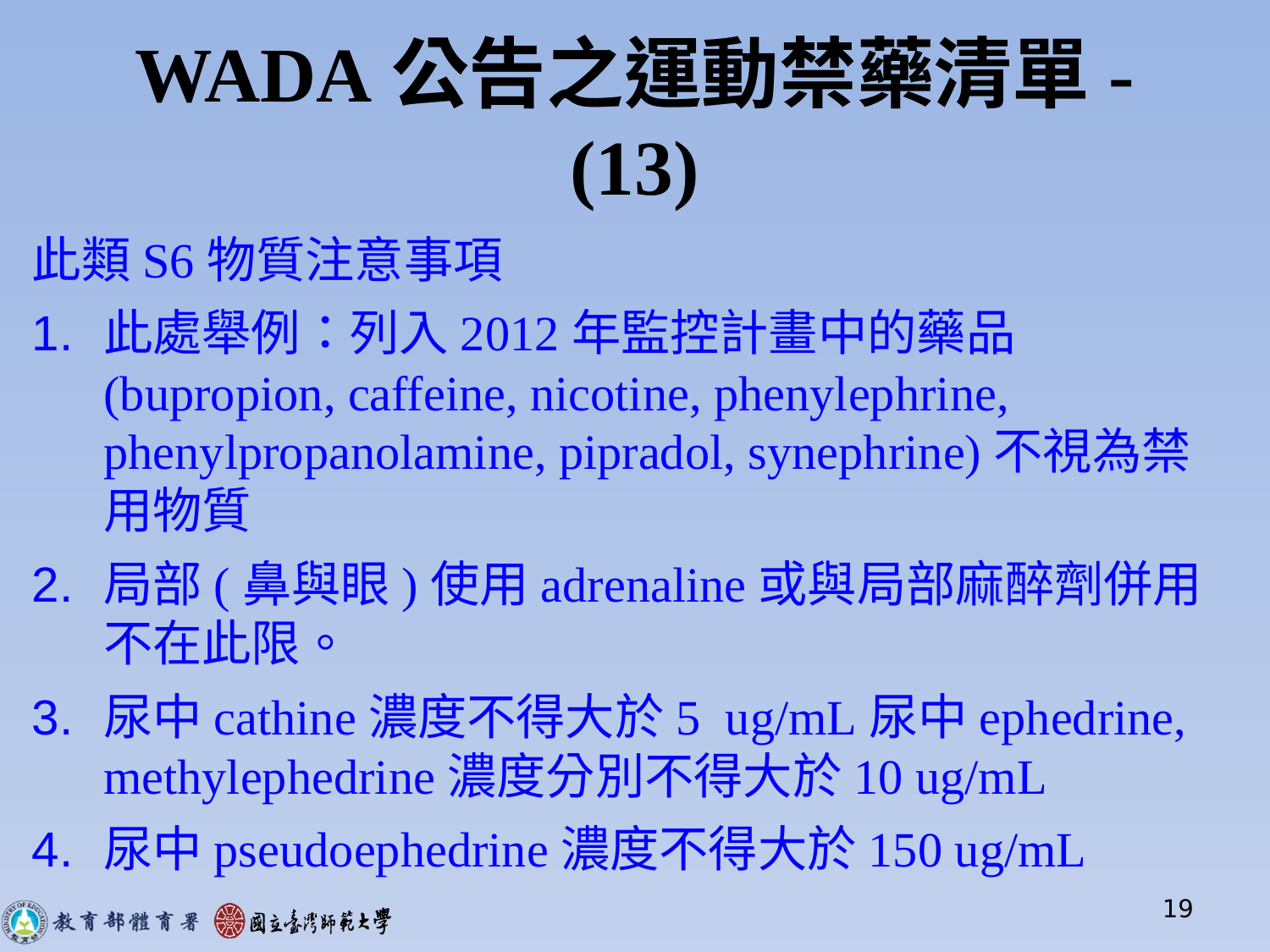

# WADA公告之運動禁藥清單-(13)
此類S6物質注意事項
此處舉例：列入2012年監控計畫中的藥品(bupropion, caffeine, nicotine, phenylephrine, phenylpropanolamine, pipradol, synephrine)不視為禁用物質
局部(鼻與眼)使用adrenaline或與局部麻醉劑併用不在此限。
尿中cathine濃度不得大於5  ug/mL尿中ephedrine, methylephedrine濃度分別不得大於10 ug/mL
尿中pseudoephedrine濃度不得大於150 ug/mL

19